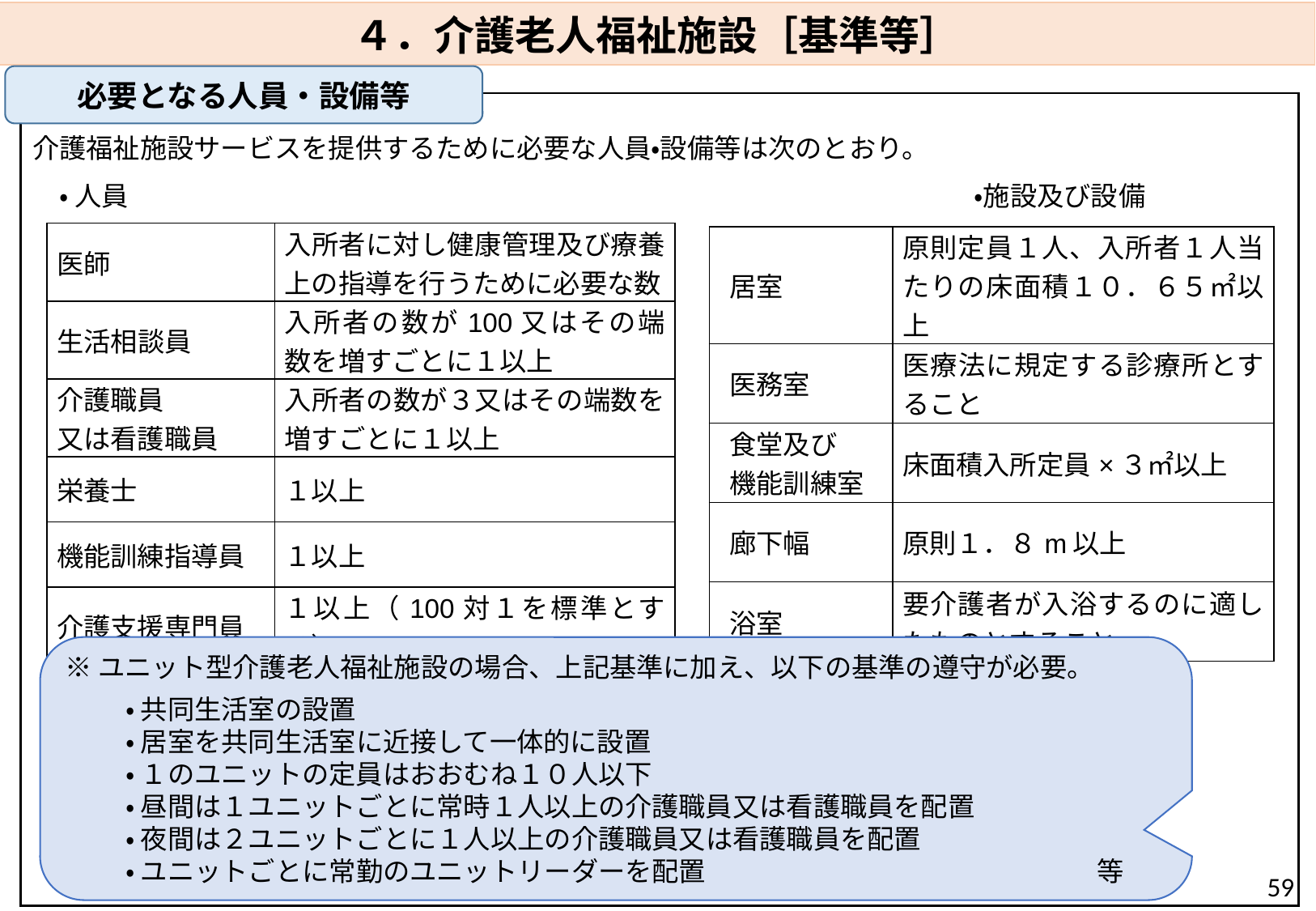

４．介護老人福祉施設［基準等］
必要となる人員・設備等

介護福祉施設サービスを提供するために必要な人員・設備等は次のとおり。

　・ 人員　　　　　　　　　　　　　　　　  　　　　　　　　　　　　　　　・施設及び設備

| 医師 | 入所者に対し健康管理及び療養上の指導を行うために必要な数 |
| --- | --- |
| 生活相談員 | 入所者の数が100又はその端数を増すごとに１以上 |
| 介護職員 又は看護職員 | 入所者の数が３又はその端数を増すごとに１以上 |
| 栄養士 | １以上 |
| 機能訓練指導員 | １以上 |
| 介護支援専門員 | １以上（100対１を標準とする） |
| 居室 | 原則定員１人、入所者１人当たりの床面積１０．６５㎡以上 |
| --- | --- |
| 医務室 | 医療法に規定する診療所とすること |
| 食堂及び 機能訓練室 | 床面積入所定員×３㎡以上 |
| 廊下幅 | 原則１．８m以上 |
| 浴室 | 要介護者が入浴するのに適したものとすること |
※ユニット型介護老人福祉施設の場合、上記基準に加え、以下の基準の遵守が必要。
・ 共同生活室の設置
・ 居室を共同生活室に近接して一体的に設置
・ １のユニットの定員はおおむね１０人以下
・ 昼間は１ユニットごとに常時１人以上の介護職員又は看護職員を配置
・ 夜間は２ユニットごとに１人以上の介護職員又は看護職員を配置
・ ユニットごとに常勤のユニットリーダーを配置　			等
59